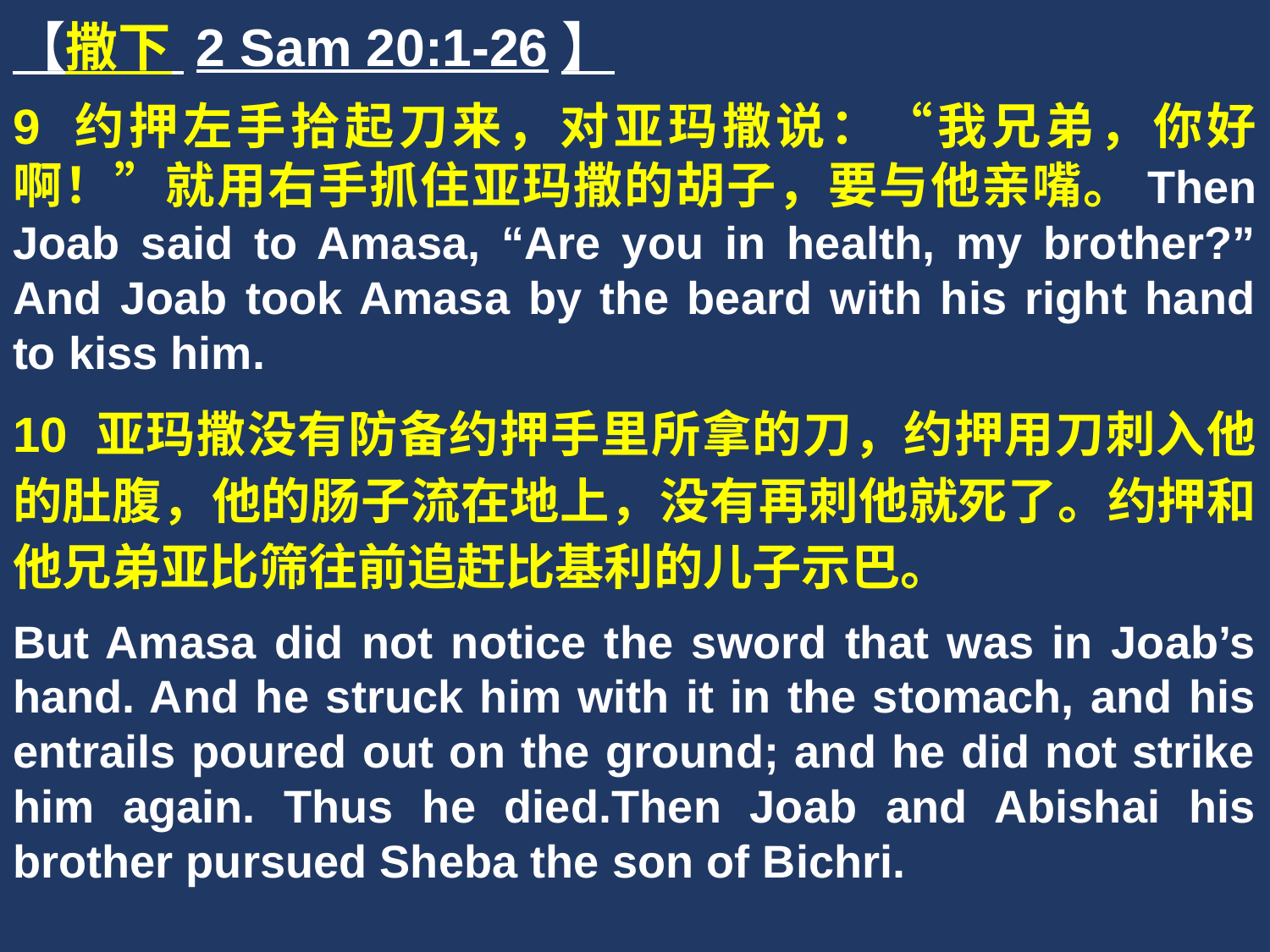

【撒下 2 Sam 20:1-26】
9 约押左手拾起刀来，对亚玛撒说：“我兄弟，你好啊！”就用右手抓住亚玛撒的胡子，要与他亲嘴。Then Joab said to Amasa, “Are you in health, my brother?” And Joab took Amasa by the beard with his right hand to kiss him.
10 亚玛撒没有防备约押手里所拿的刀，约押用刀刺入他的肚腹，他的肠子流在地上，没有再刺他就死了。约押和他兄弟亚比筛往前追赶比基利的儿子示巴。
But Amasa did not notice the sword that was in Joab’s hand. And he struck him with it in the stomach, and his entrails poured out on the ground; and he did not strike him again. Thus he died.Then Joab and Abishai his brother pursued Sheba the son of Bichri.